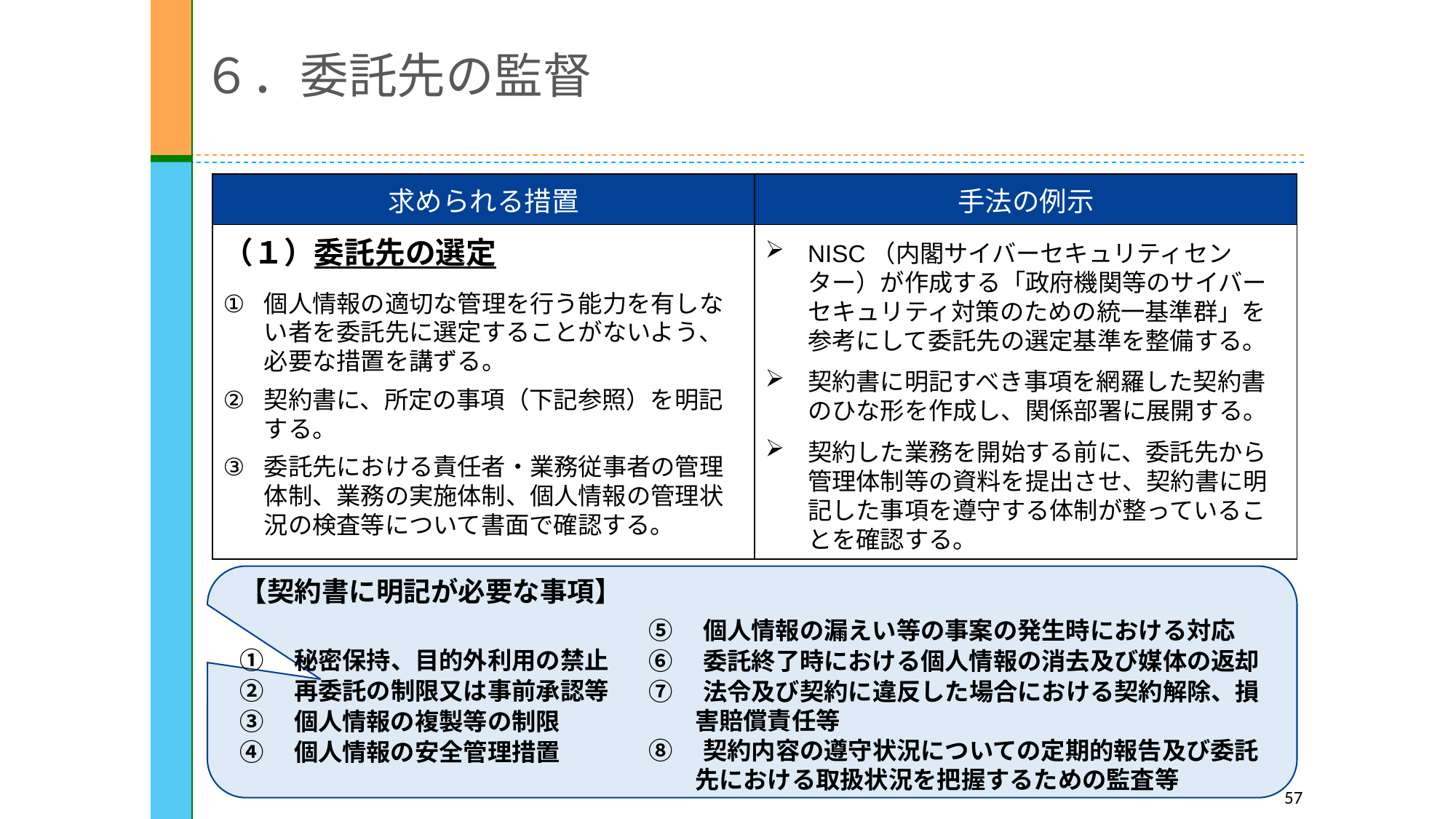

６．委託先の監督

| 求められる措置 | 手法の例示 |
| --- | --- |
|  |  |
（１）委託先の選定
個人情報の適切な管理を行う能力を有しない者を委託先に選定することがないよう、必要な措置を講ずる。
契約書に、所定の事項（下記参照）を明記する。
委託先における責任者・業務従事者の管理体制、業務の実施体制、個人情報の管理状況の検査等について書面で確認する。
NISC（内閣サイバーセキュリティセンター）が作成する「政府機関等のサイバーセキュリティ対策のための統一基準群」を参考にして委託先の選定基準を整備する。
契約書に明記すべき事項を網羅した契約書のひな形を作成し、関係部署に展開する。
契約した業務を開始する前に、委託先から管理体制等の資料を提出させ、契約書に明記した事項を遵守する体制が整っていることを確認する。
【契約書に明記が必要な事項】

①　秘密保持、目的外利用の禁止
②　再委託の制限又は事前承認等
③　個人情報の複製等の制限
④　個人情報の安全管理措置

⑤　個人情報の漏えい等の事案の発生時における対応
⑥　委託終了時における個人情報の消去及び媒体の返却
⑦　法令及び契約に違反した場合における契約解除、損害賠償責任等
⑧　契約内容の遵守状況についての定期的報告及び委託先における取扱状況を把握するための監査等
57